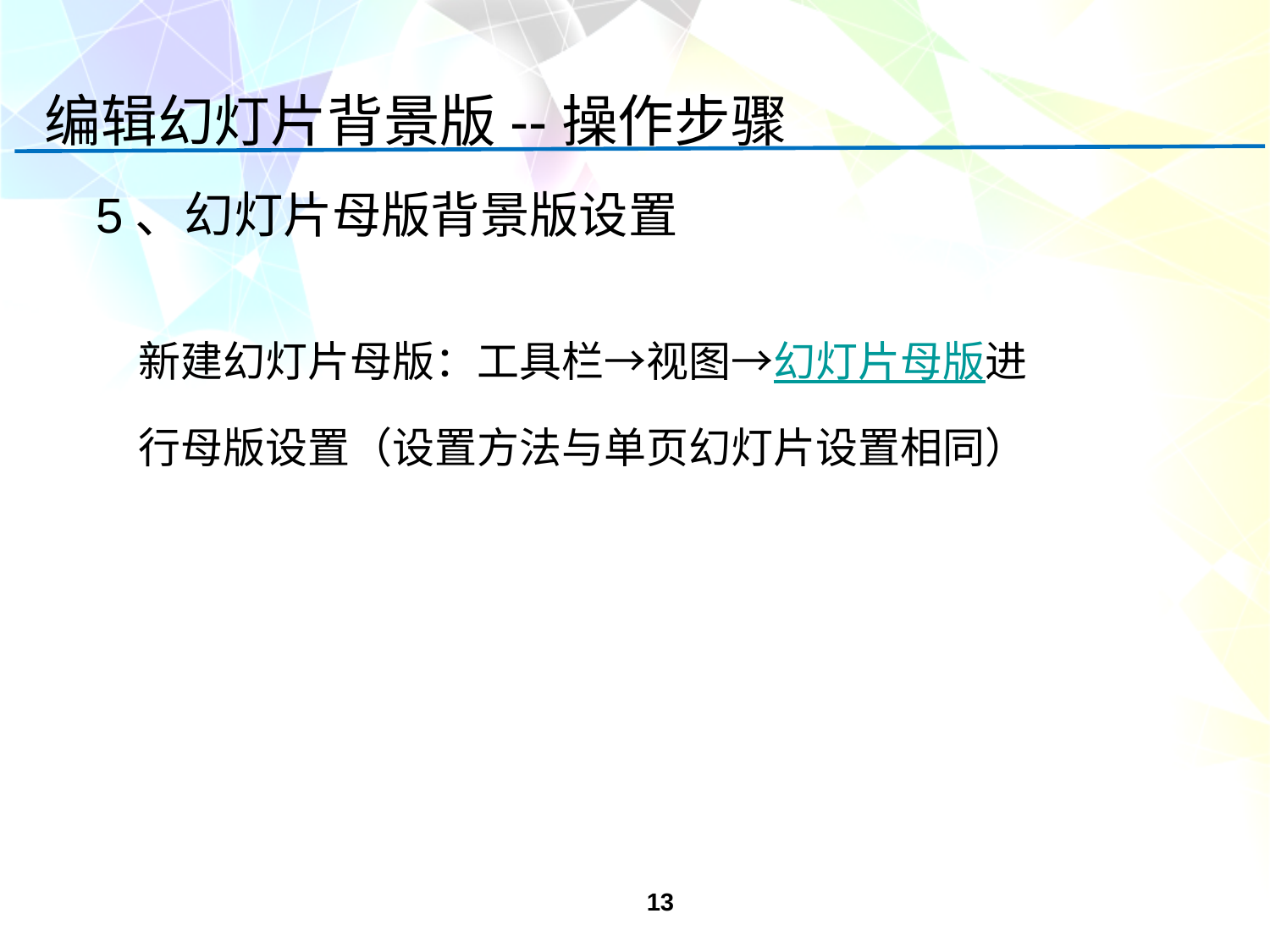

编辑幻灯片背景版--操作步骤

5、幻灯片母版背景版设置
新建幻灯片母版：工具栏→视图→幻灯片母版进行母版设置（设置方法与单页幻灯片设置相同）
13